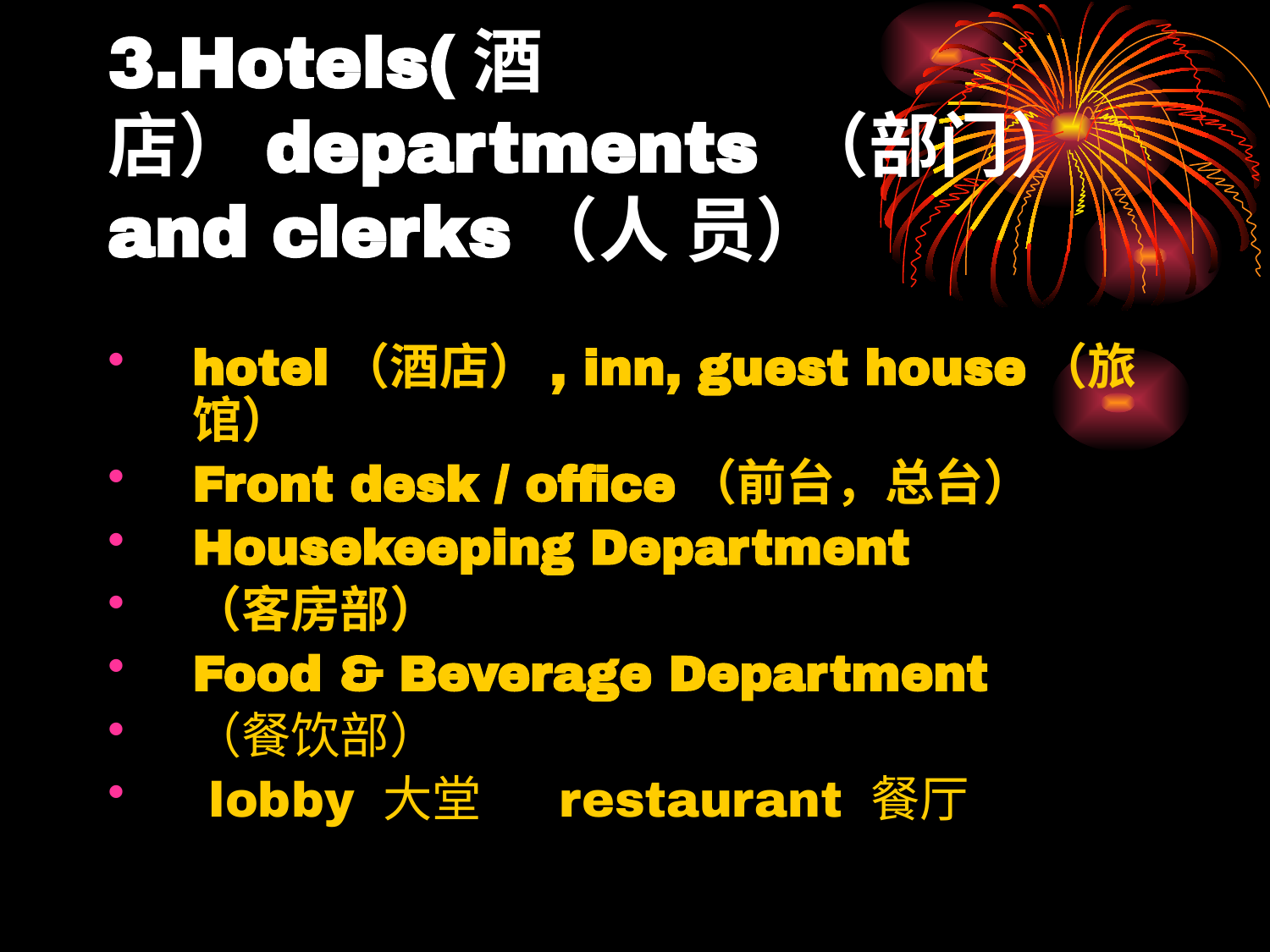

3.Hotels(酒店）departments （部门）    and clerks（人 员）

hotel（酒店）, inn, guest house（旅馆）
Front desk / office（前台，总台）
Housekeeping Department
（客房部）
Food & Beverage Department
（餐饮部）
 lobby 大堂      restaurant 餐厅